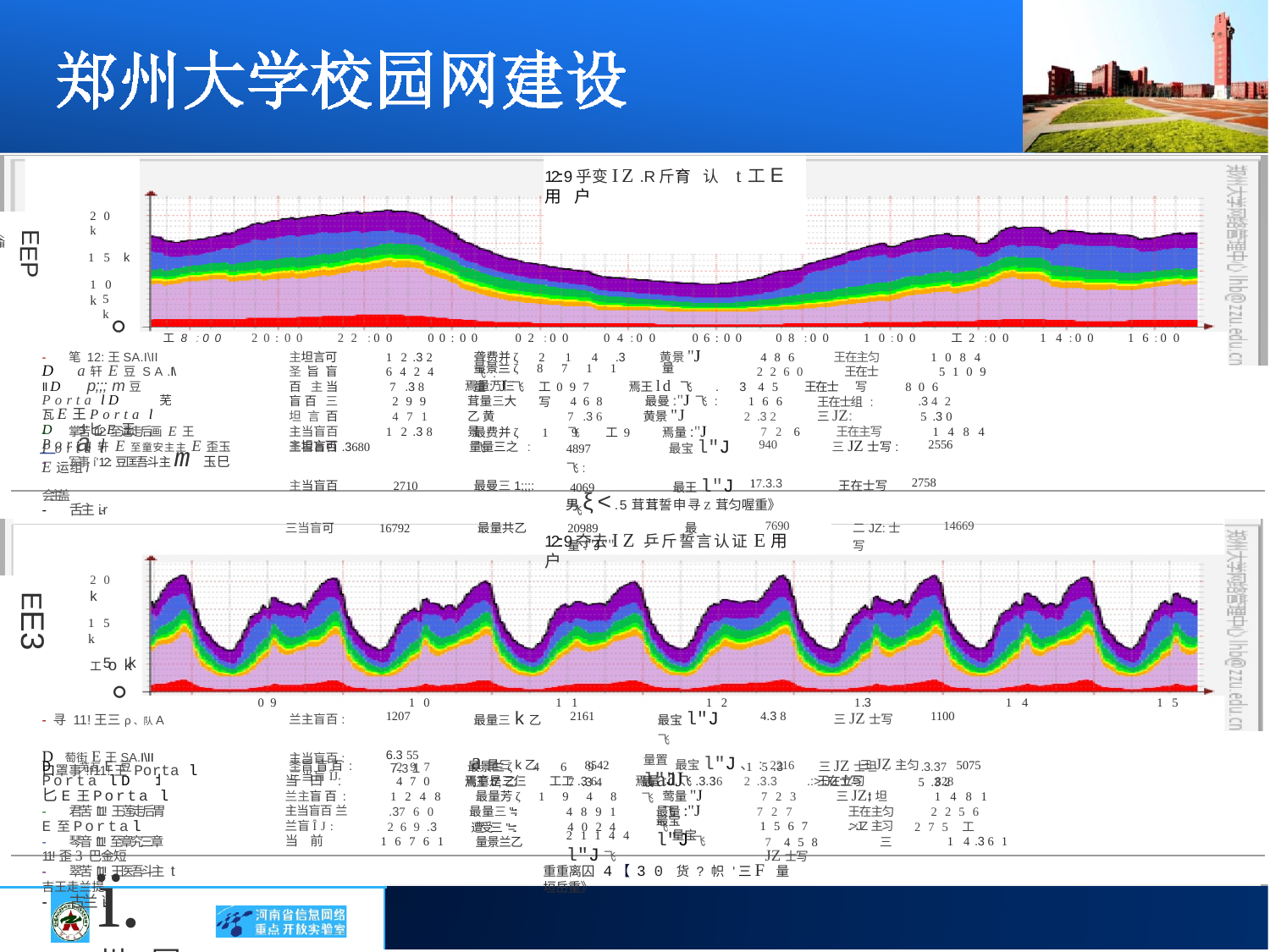

12::9乎变IZ.R斤育认t工E用户
20  k

15 k

10 k
EEP〈俨
5  k
。
20:00
主坦言可
22 :00
00:00	02 :00	04:00
06:00
08 :00
10:00
工 2 :00
1084
5109
14:00
16:00
工 8 : 00
聋费并ζ214.3	黄景"J飞:
12.3 2
6424
7.3 8
299
471
12.3 8
486
2260
王在主匀
王在士写
- 笔 12:王SA.I\II
D  a轩E豆SA.I\II D  p;;; m豆Porta l D   芜瓦E王Porta l
D  ::l匕E王Porta l
量景兰ζ8711	量量:"J飞
圣旨盲百 主当盲百 三坦言百 主当盲百 主坦言可
工 097	焉王ld飞.345	王在士写
焉量万仨
806
.3 42
5.3 0
1484
468	最曼:"J飞:	166
茸量三大乙 黄景
王在士组  : 三JZ:
王在主写
7.3 6	黄景"J飞
2.3 2
72 6
最费并ζ19工 9	焉量:"J飞
- 掌苦í'12:至逼走后画 E王Porta l
_ a轩E至童安主主 E歪玉E运组i
| 圣旨盲百.3680 | 量量三之 : | 4897 最宝l"J飞: | 940 | 三JZ士写: | 2556 |
| --- | --- | --- | --- | --- | --- |
| 主当盲百 2710 | 最曼三1;;;: | 4069 最王l"J飞 | 17.3.3 | 王在士写 | 2758 |
| 三当盲可 16792 | 最量共乙 | 20989 最量:"J"" | 7690 | 二JZ:士写 | 14669 |
- 军事í'12:豆匡吾斗主m玉巳会主盖
- 舌主i..-r
男ξ<.5茸茸誓申寻Z茸匀喔重》

12::9夺去IZ乒斤誓言认证E用户

20  k

15  k
工 ok
EE3
5 k
。
09
10
11
12
1.3
14
15
| - 寻 11!王三ρ、队A | 兰主盲百: | 1207 | 最量三k乙 | 2161 | 最宝l"J飞 | 4.3 8 | 三JZ士写 | 1100 |
| --- | --- | --- | --- | --- | --- | --- | --- | --- |
| D 萄街E王SA.I\II 口罩事!f11!王 Porta l | 主当盲百: 三当盲ÎJ | 6.3 55 7.3 1 | a量三k乙 8542 最宝l"J、: 2216 三JZ主匀 5075 焉章是三仨 工工.3 6 焉量:d飞.3.36 .:>:JZ立习 828 |  |  |  |  |  |
量置l"J、:
15.3	三JZ士坦  :
2.3.3	王在士写
723	三JZ:;I:坦
727	王在主匀
1567	.:>:JZ主习
7 458	三JZ士写
297
470
1248
.3760
269.3
16761
最景兰ζ469
.3.37
5.3 2
1481
2256
275 工
14.3 61
圣旨盲百: 当曰: 兰主盲百: 主当盲百 兰兰盲ÎJ: 当前
D 芜瓦E豆Porta l D ::l匕E王Porta l
- 君苦í'11!王莲走后胃 E至Portal
- 琴音í'11!至章究三章 11!歪3巴金短
- 翠苦í'11!王医吾斗主 t吉王走兰提
- 古兰ì..-r
最a"J飞
焉王t7;乙	7.3 4
莺量"J飞
最量芳ζ1948
最量:"J飞
最量三"=:::
遭受三"=::: 量景兰乙
4891
最宝l"J飞
4024
21144	量宝l"J飞
ï.州J:..军

重重离囚 4【 30货?帜'三F量垣岳重》